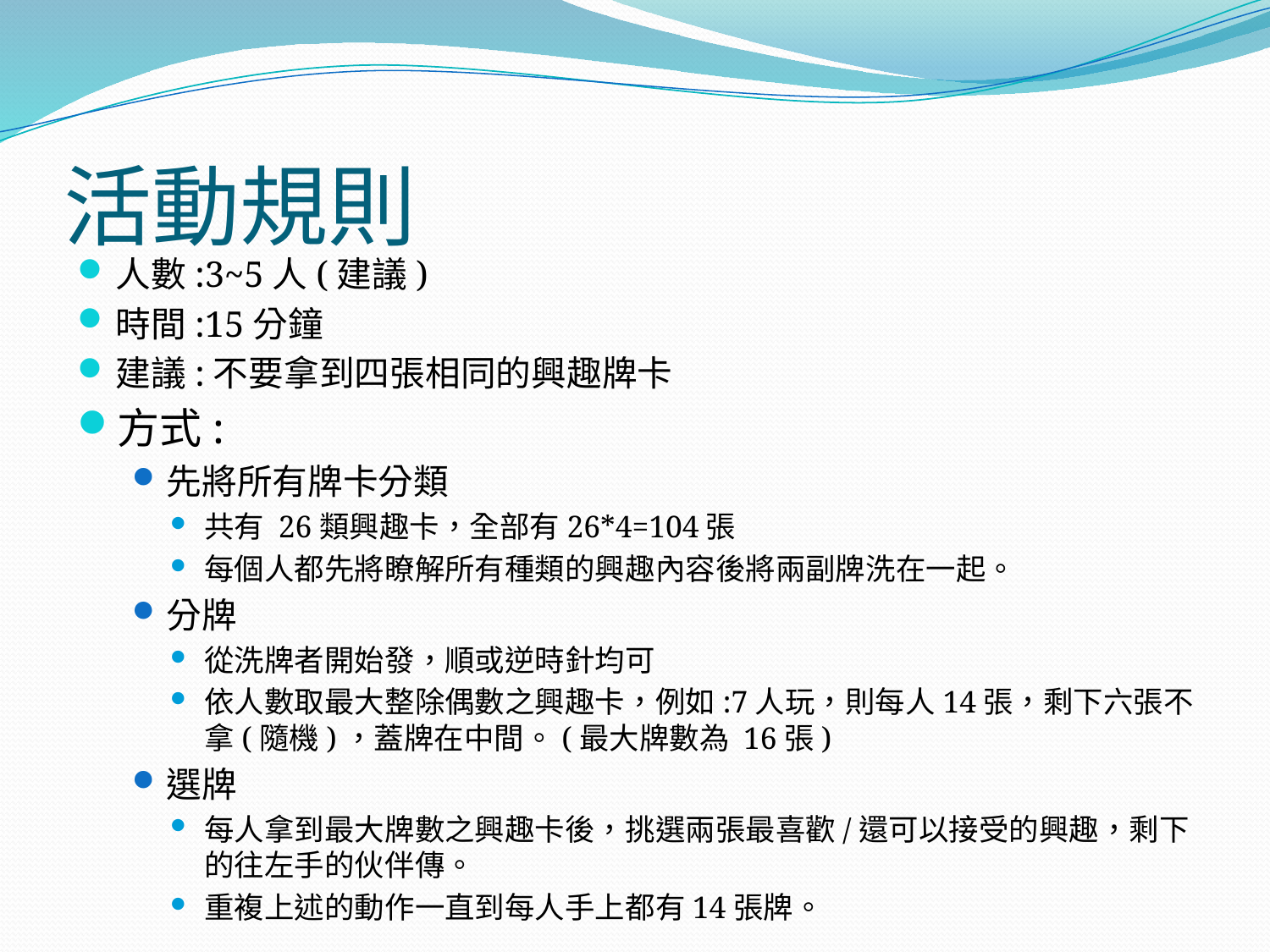

# 活動規則
人數:3~5人(建議)
時間:15分鐘
建議:不要拿到四張相同的興趣牌卡
方式:
先將所有牌卡分類
共有 26類興趣卡，全部有26*4=104張
每個人都先將瞭解所有種類的興趣內容後將兩副牌洗在一起。
分牌
從洗牌者開始發，順或逆時針均可
依人數取最大整除偶數之興趣卡，例如:7人玩，則每人14張，剩下六張不拿(隨機)，蓋牌在中間。(最大牌數為 16張)
選牌
每人拿到最大牌數之興趣卡後，挑選兩張最喜歡/還可以接受的興趣，剩下的往左手的伙伴傳。
重複上述的動作一直到每人手上都有14張牌。